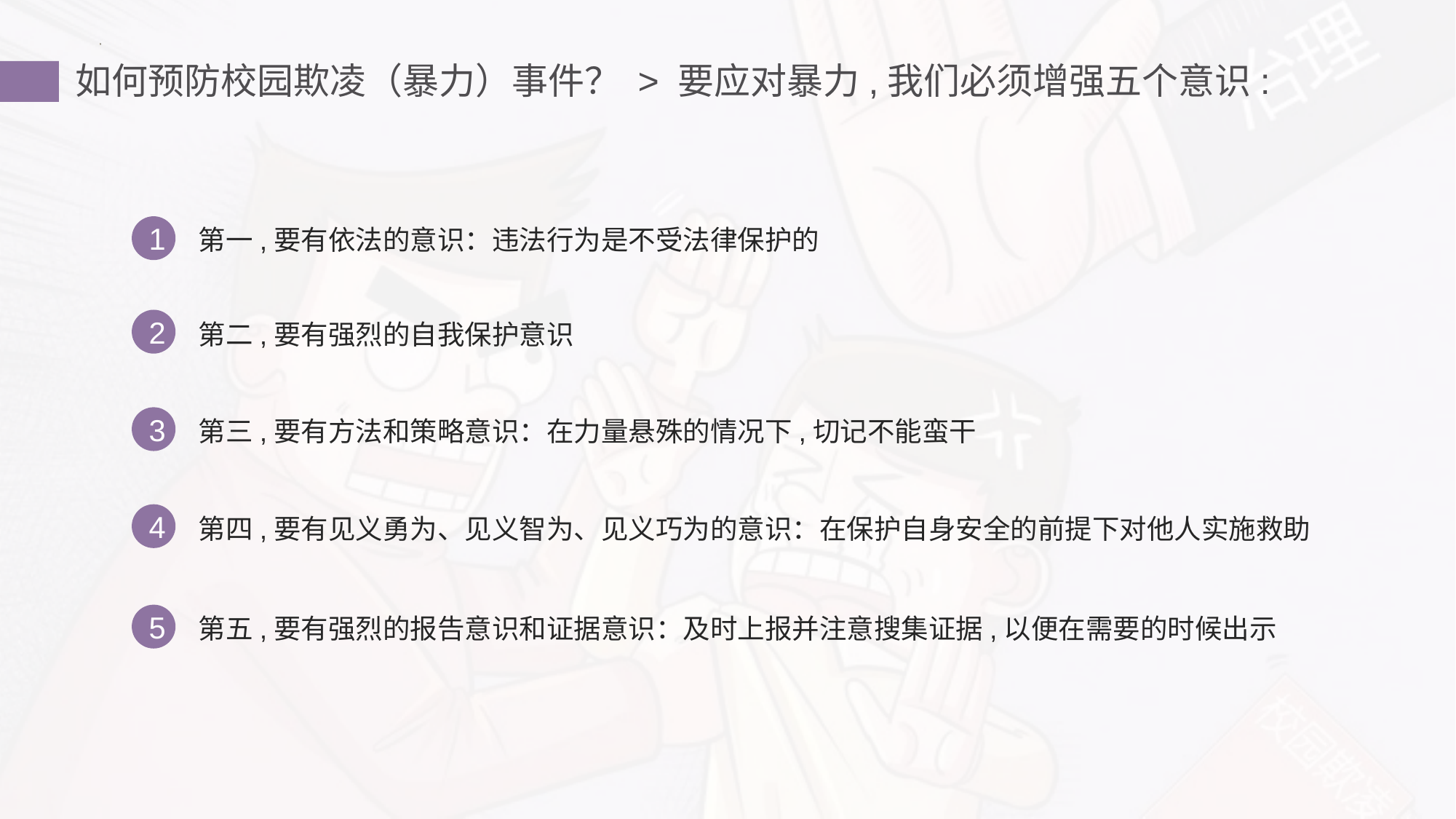

如何预防校园欺凌（暴力）事件？ > 要应对暴力,我们必须增强五个意识:

1
第一,要有依法的意识：违法行为是不受法律保护的
2
第二,要有强烈的自我保护意识
3
第三,要有方法和策略意识：在力量悬殊的情况下,切记不能蛮干
4
第四,要有见义勇为、见义智为、见义巧为的意识：在保护自身安全的前提下对他人实施救助
5
第五,要有强烈的报告意识和证据意识：及时上报并注意搜集证据,以便在需要的时候出示